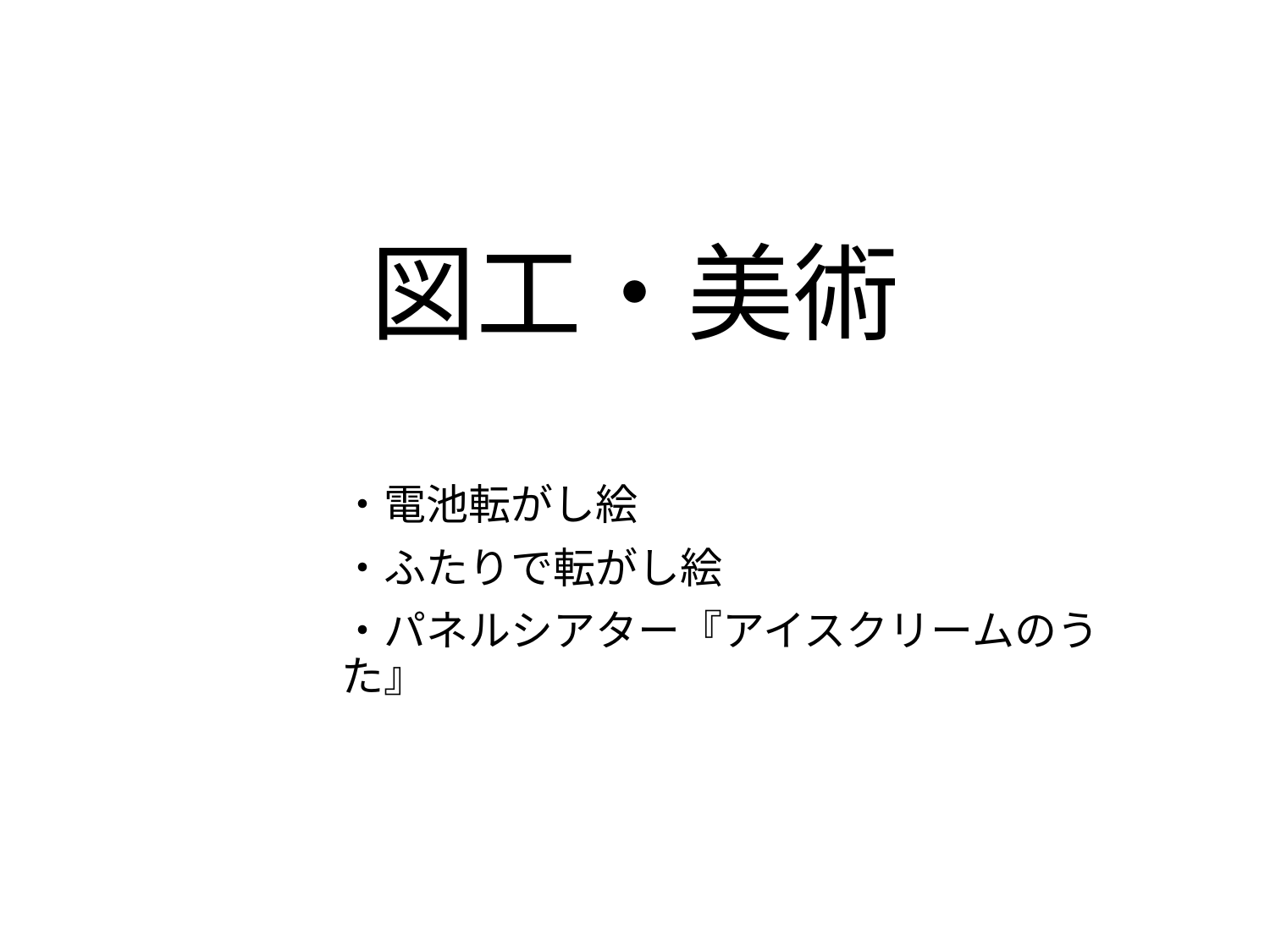

# 図工・美術
・電池転がし絵
・ふたりで転がし絵
・パネルシアター『アイスクリームのうた』